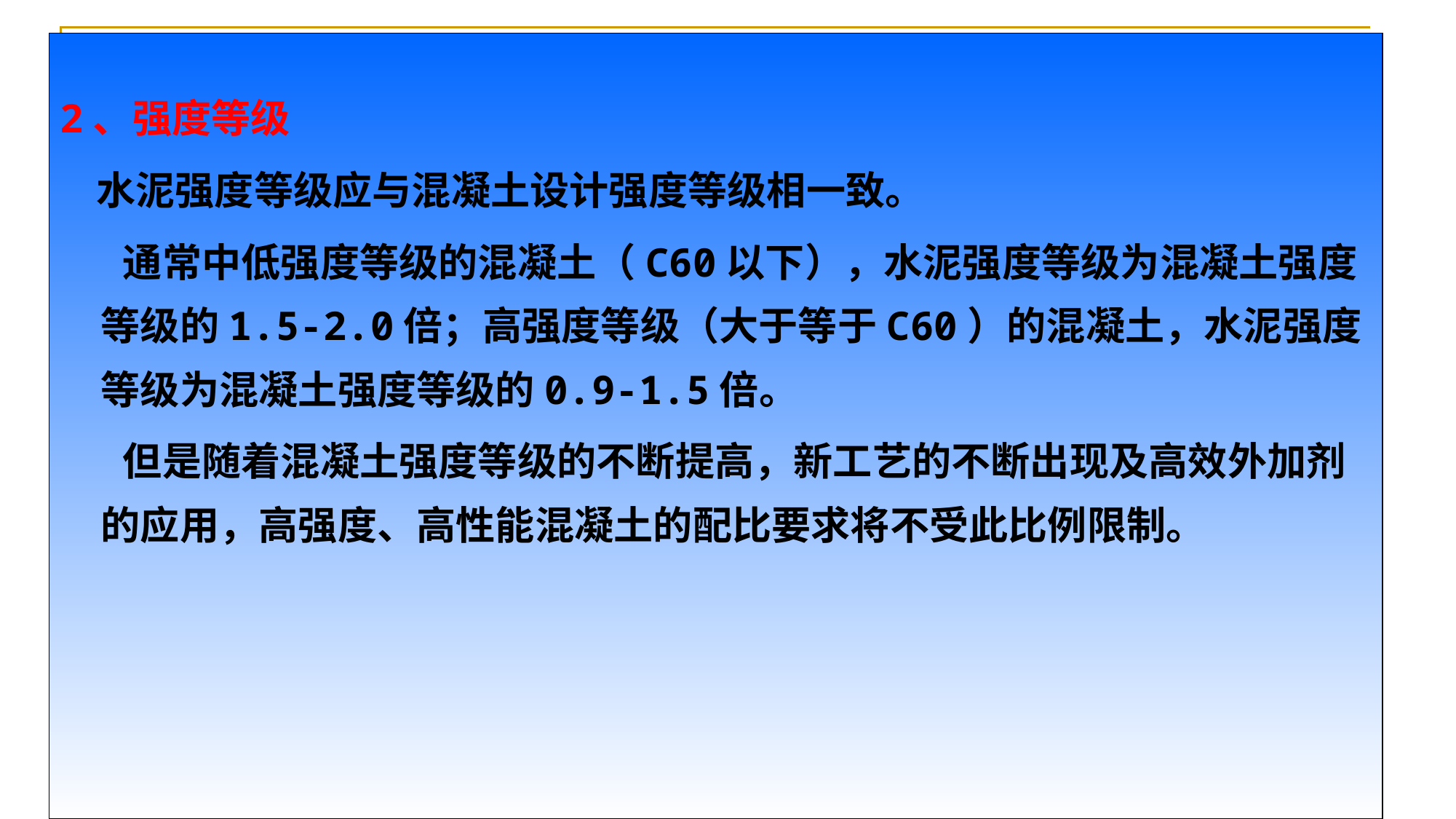

#

2、强度等级
   水泥强度等级应与混凝土设计强度等级相一致。
      通常中低强度等级的混凝土（C60以下），水泥强度等级为混凝土强度等级的1.5-2.0倍；高强度等级（大于等于C60）的混凝土，水泥强度等级为混凝土强度等级的0.9-1.5倍。
      但是随着混凝土强度等级的不断提高，新工艺的不断出现及高效外加剂的应用，高强度、高性能混凝土的配比要求将不受此比例限制。